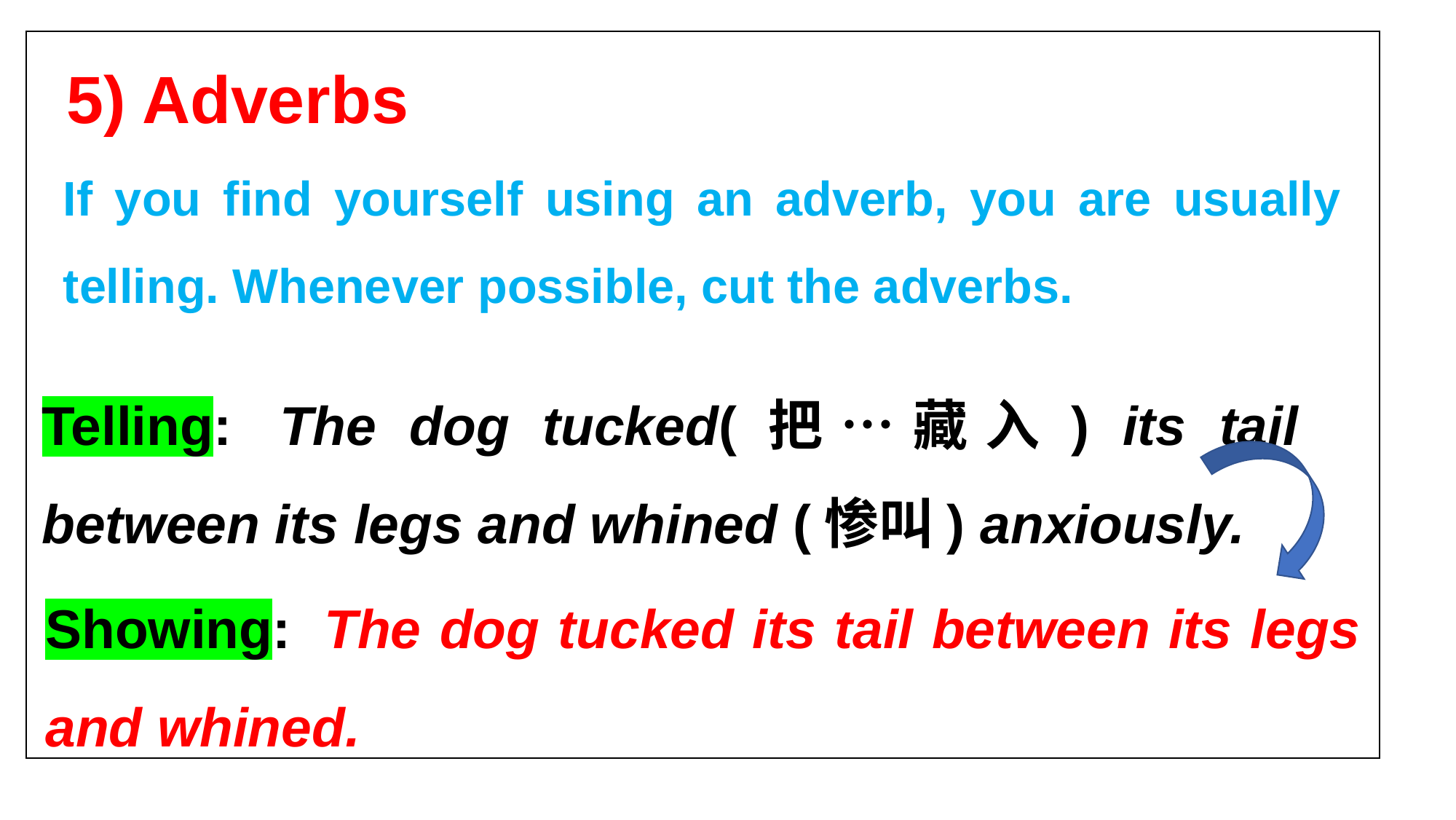

5) Adverbs
|  |
| --- |
If you find yourself using an adverb, you are usually telling. Whenever possible, cut the adverbs.
Telling:  The dog tucked(把…藏入) its tail between its legs and whined (惨叫) anxiously.

Showing:  The dog tucked its tail between its legs and whined.